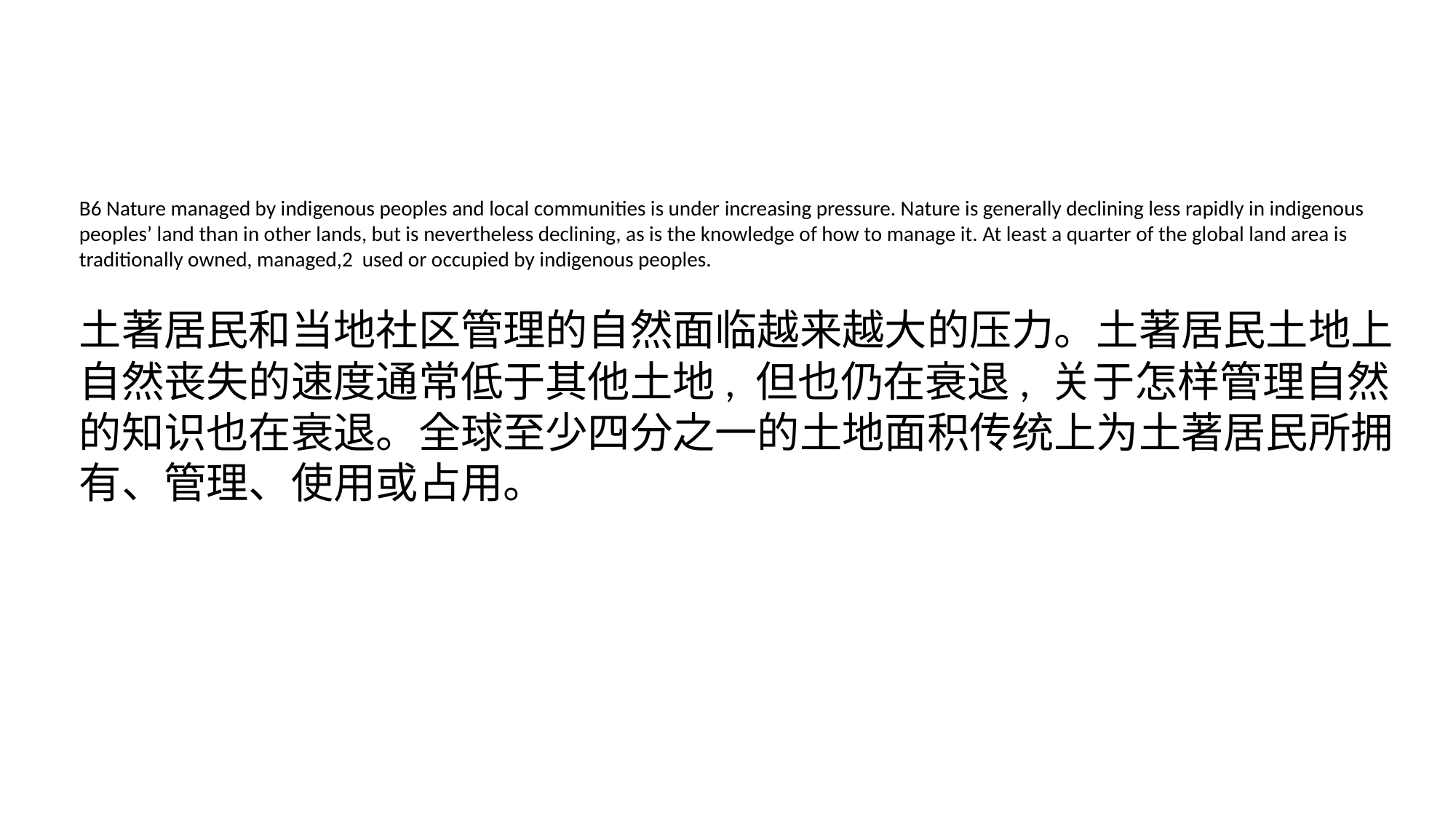

B6 Nature managed by indigenous peoples and local communities is under increasing pressure. Nature is generally declining less rapidly in indigenous peoples’ land than in other lands, but is nevertheless declining, as is the knowledge of how to manage it. At least a quarter of the global land area is traditionally owned, managed,2  used or occupied by indigenous peoples.

土著居民和当地社区管理的自然面临越来越大的压力。土著居民土地上自然丧失的速度通常低于其他土地, 但也仍在衰退, 关于怎样管理自然的知识也在衰退。全球至少四分之一的土地面积传统上为土著居民所拥有、管理、使用或占用。